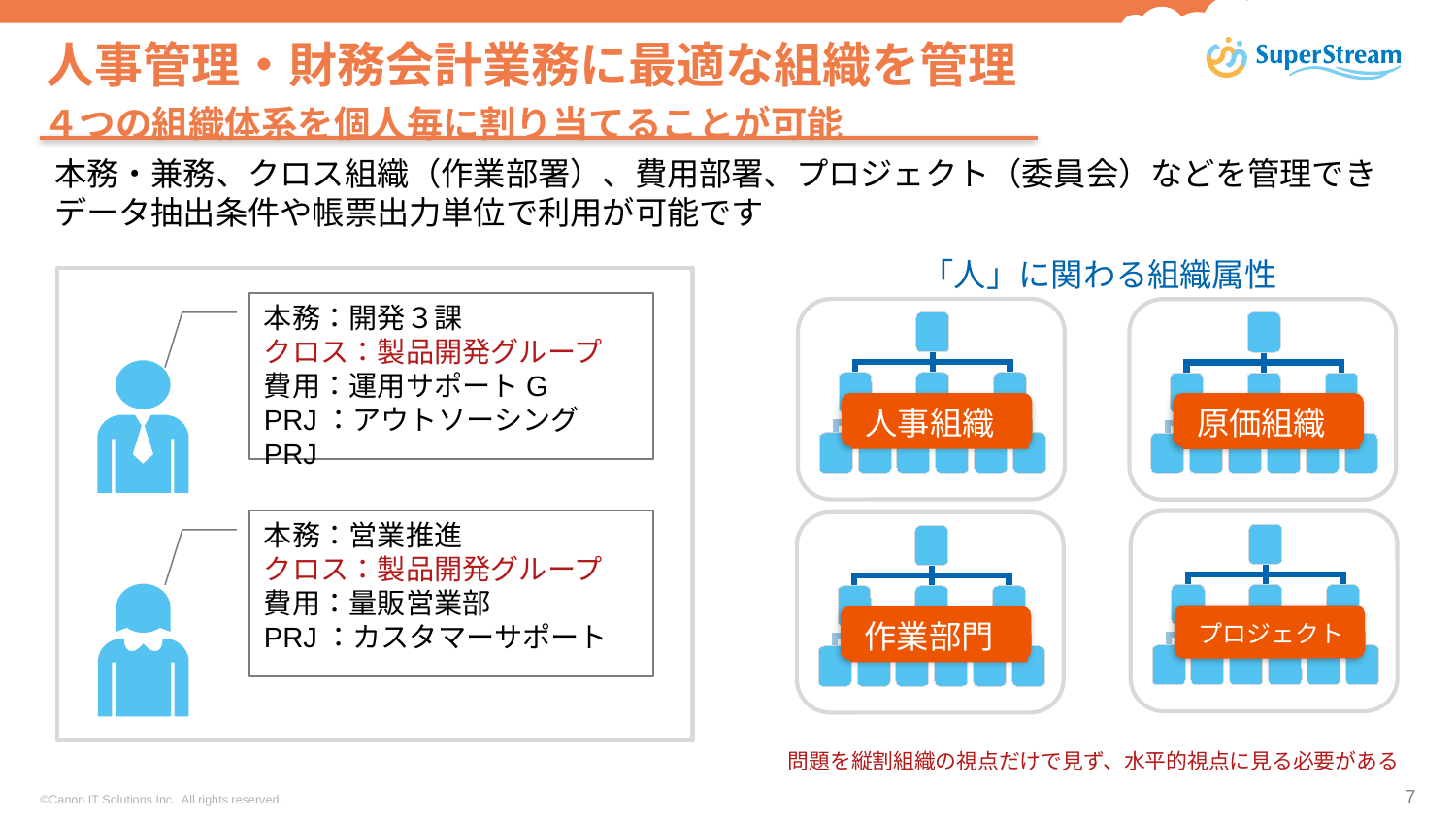

# 人事管理・財務会計業務に最適な組織を管理
４つの組織体系を個人毎に割り当てることが可能
本務・兼務、クロス組織（作業部署）、費用部署、プロジェクト（委員会）などを管理できデータ抽出条件や帳票出力単位で利用が可能です
「人」に関わる組織属性

本務：開発３課
クロス：製品開発グループ
費用：運用サポートG
PRJ：アウトソーシングPRJ

人事組織

原価組織
本務：営業推進
クロス：製品開発グループ
費用：量販営業部
PRJ：カスタマーサポート

プロジェクト

作業部門
問題を縦割組織の視点だけで見ず、水平的視点に見る必要がある
©Canon IT Solutions Inc.  All rights reserved.
7